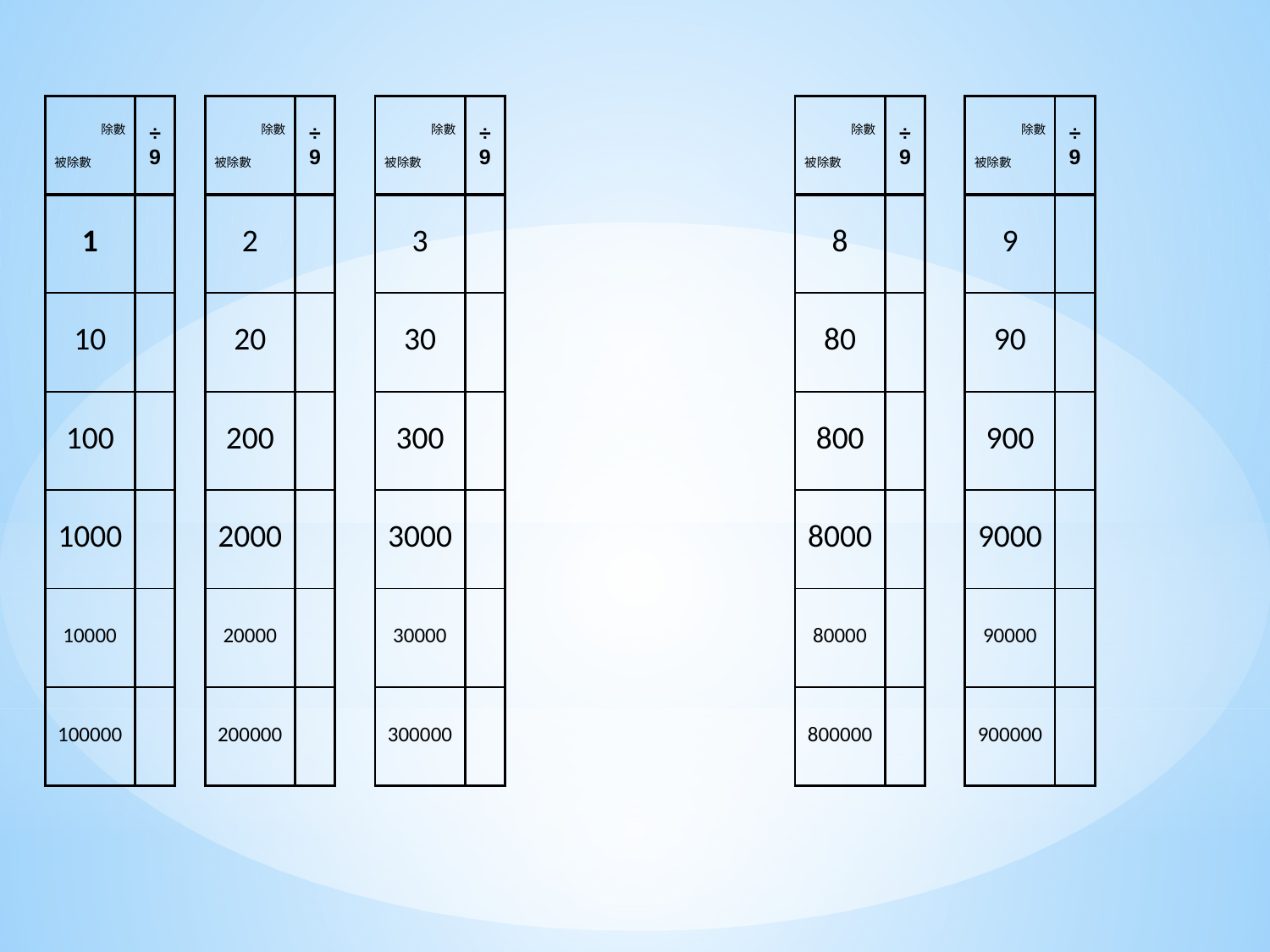

| 除數 被除數 | ÷9 |
| --- | --- |
| 1 |  |
| 10 |  |
| 100 |  |
| 1000 |  |
| 10000 |  |
| 100000 |  |
| 除數 被除數 | ÷9 |
| --- | --- |
| 2 |  |
| 20 |  |
| 200 |  |
| 2000 |  |
| 20000 |  |
| 200000 |  |
| 除數 被除數 | ÷9 |
| --- | --- |
| 3 |  |
| 30 |  |
| 300 |  |
| 3000 |  |
| 30000 |  |
| 300000 |  |
| 除數 被除數 | ÷9 |
| --- | --- |
| 8 |  |
| 80 |  |
| 800 |  |
| 8000 |  |
| 80000 |  |
| 800000 |  |
| 除數 被除數 | ÷9 |
| --- | --- |
| 9 |  |
| 90 |  |
| 900 |  |
| 9000 |  |
| 90000 |  |
| 900000 |  |